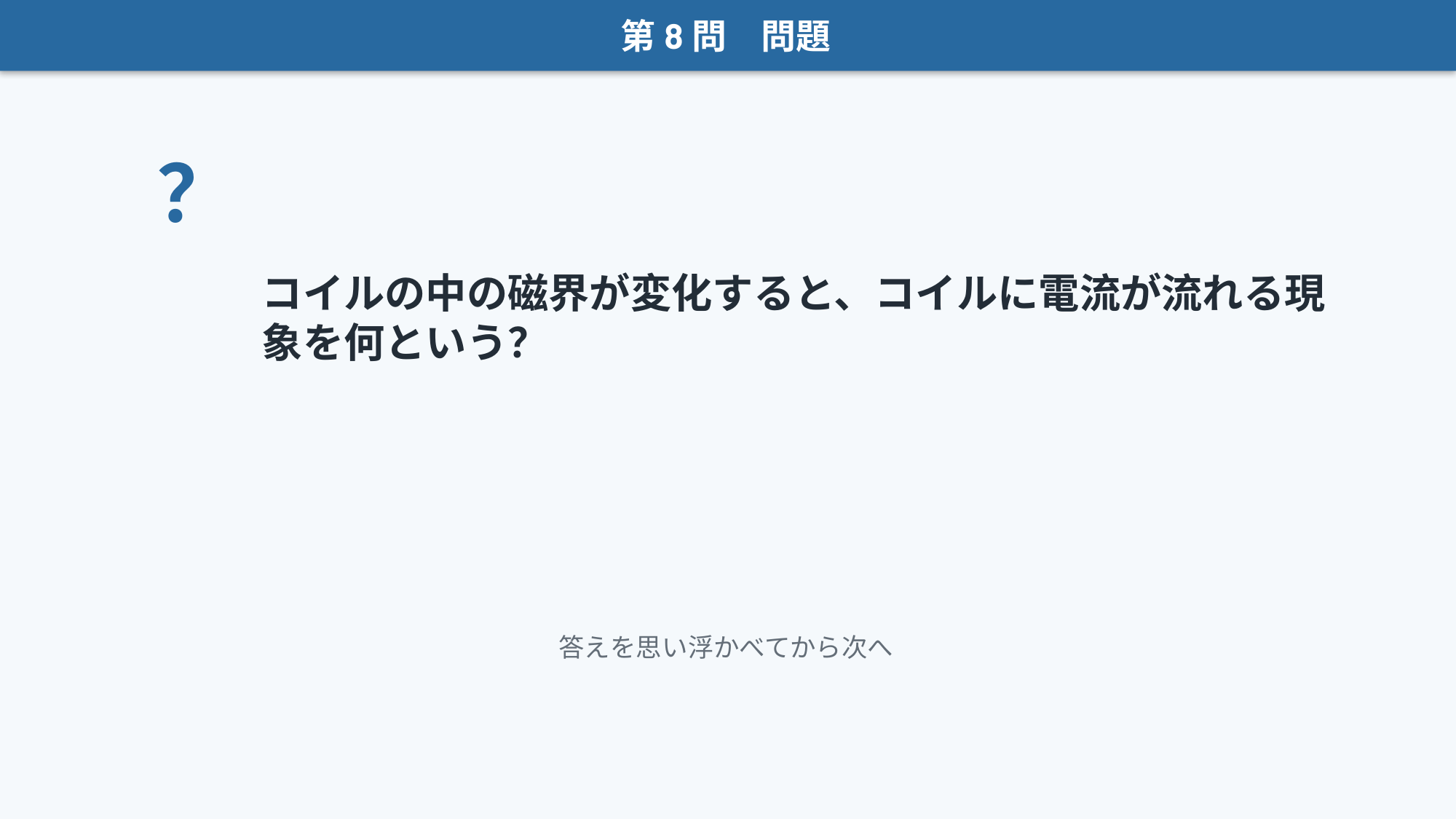

第8問　問題
？
コイルの中の磁界が変化すると、コイルに電流が流れる現象を何という？
答えを思い浮かべてから次へ